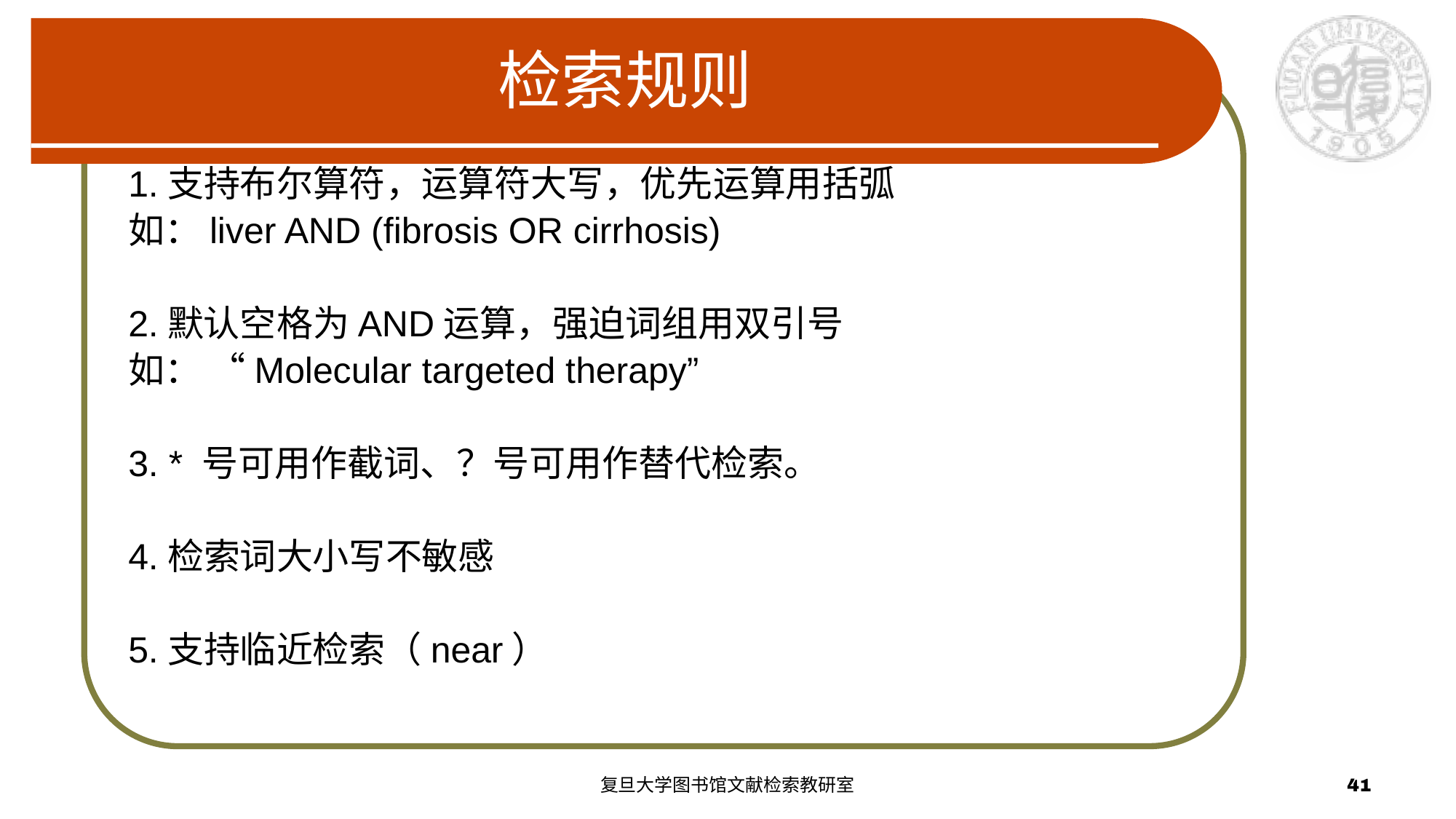

# 检索规则
1.支持布尔算符，运算符大写，优先运算用括弧
如：liver AND (fibrosis OR cirrhosis)

2.默认空格为AND运算，强迫词组用双引号
如： “Molecular targeted therapy”

3. * 号可用作截词、？号可用作替代检索。

4.检索词大小写不敏感

5.支持临近检索（near）

复旦大学图书馆文献检索教研室
41